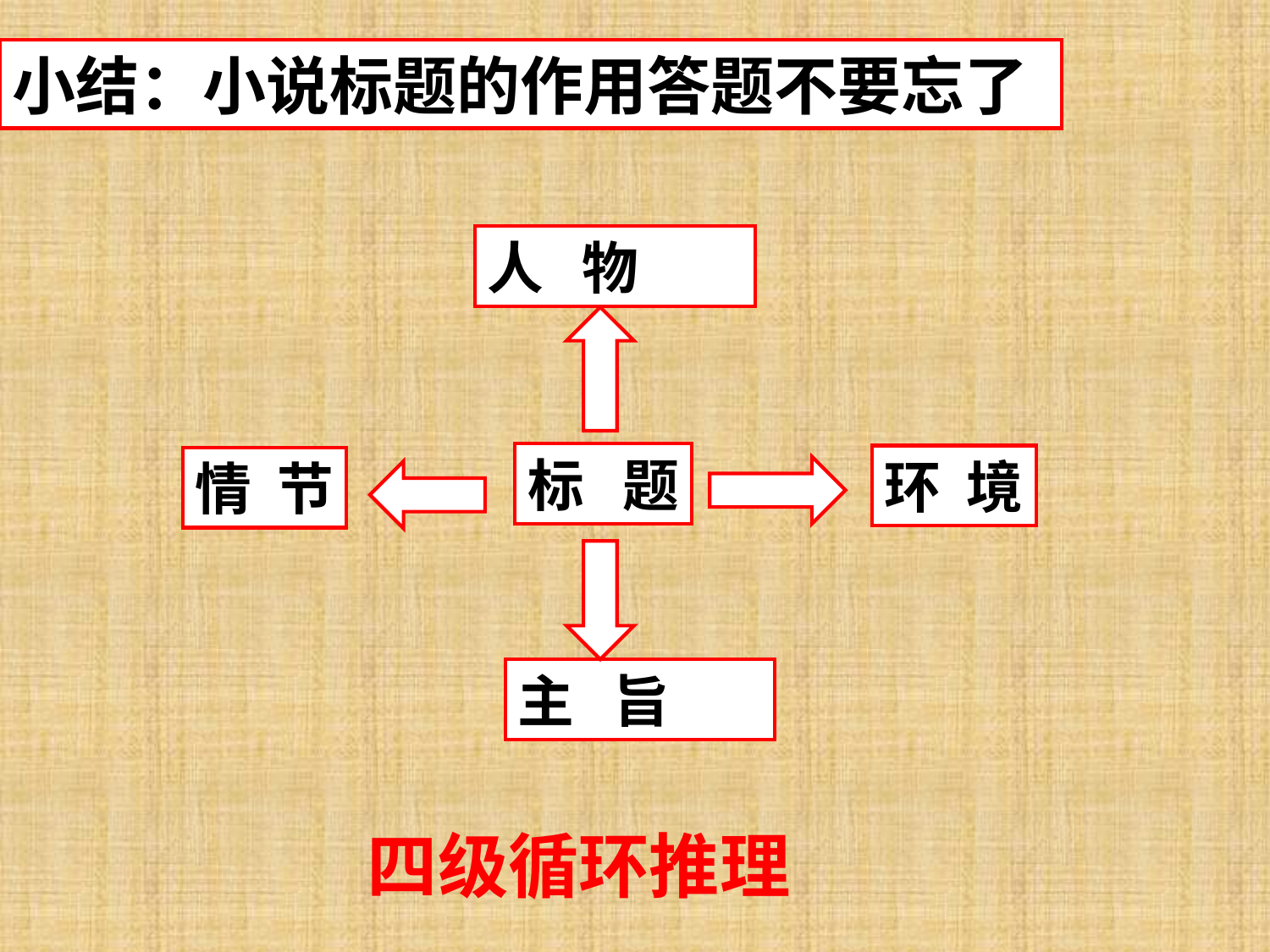

小结：小说标题的作用答题不要忘了
人   物

标   题
环  境
情  节

主   旨
四级循环推理